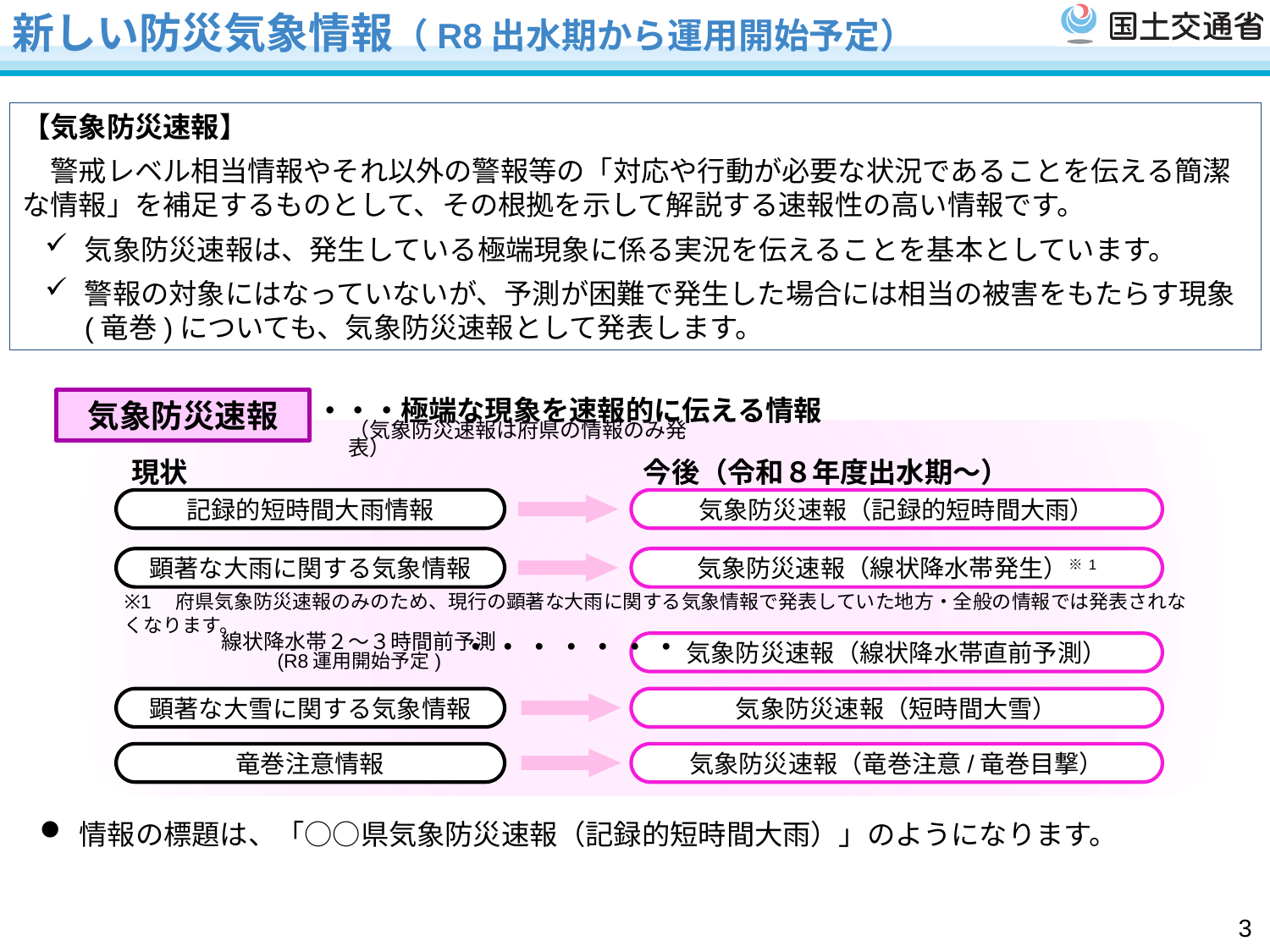

新しい防災気象情報（R8出水期から運用開始予定）
【気象防災速報】
　警戒レベル相当情報やそれ以外の警報等の「対応や行動が必要な状況であることを伝える簡潔な情報」を補足するものとして、その根拠を示して解説する速報性の高い情報です。
気象防災速報は、発生している極端現象に係る実況を伝えることを基本としています。
警報の対象にはなっていないが、予測が困難で発生した場合には相当の被害をもたらす現象(竜巻)についても、気象防災速報として発表します。
・・・極端な現象を速報的に伝える情報
気象防災速報

（気象防災速報は府県の情報のみ発表）
現状
今後（令和８年度出水期～）
記録的短時間大雨情報
気象防災速報（記録的短時間大雨）

顕著な大雨に関する気象情報
気象防災速報（線状降水帯発生）※1

※1　府県気象防災速報のみのため、現行の顕著な大雨に関する気象情報で発表していた地方・全般の情報では発表されなくなります。
・・・・・・・
線状降水帯２～３時間前予測
(R8運用開始予定)
気象防災速報（線状降水帯直前予測）
顕著な大雪に関する気象情報
気象防災速報（短時間大雪）

竜巻注意情報
気象防災速報（竜巻注意/竜巻目撃）

情報の標題は、「○○県気象防災速報（記録的短時間大雨）」のようになります。